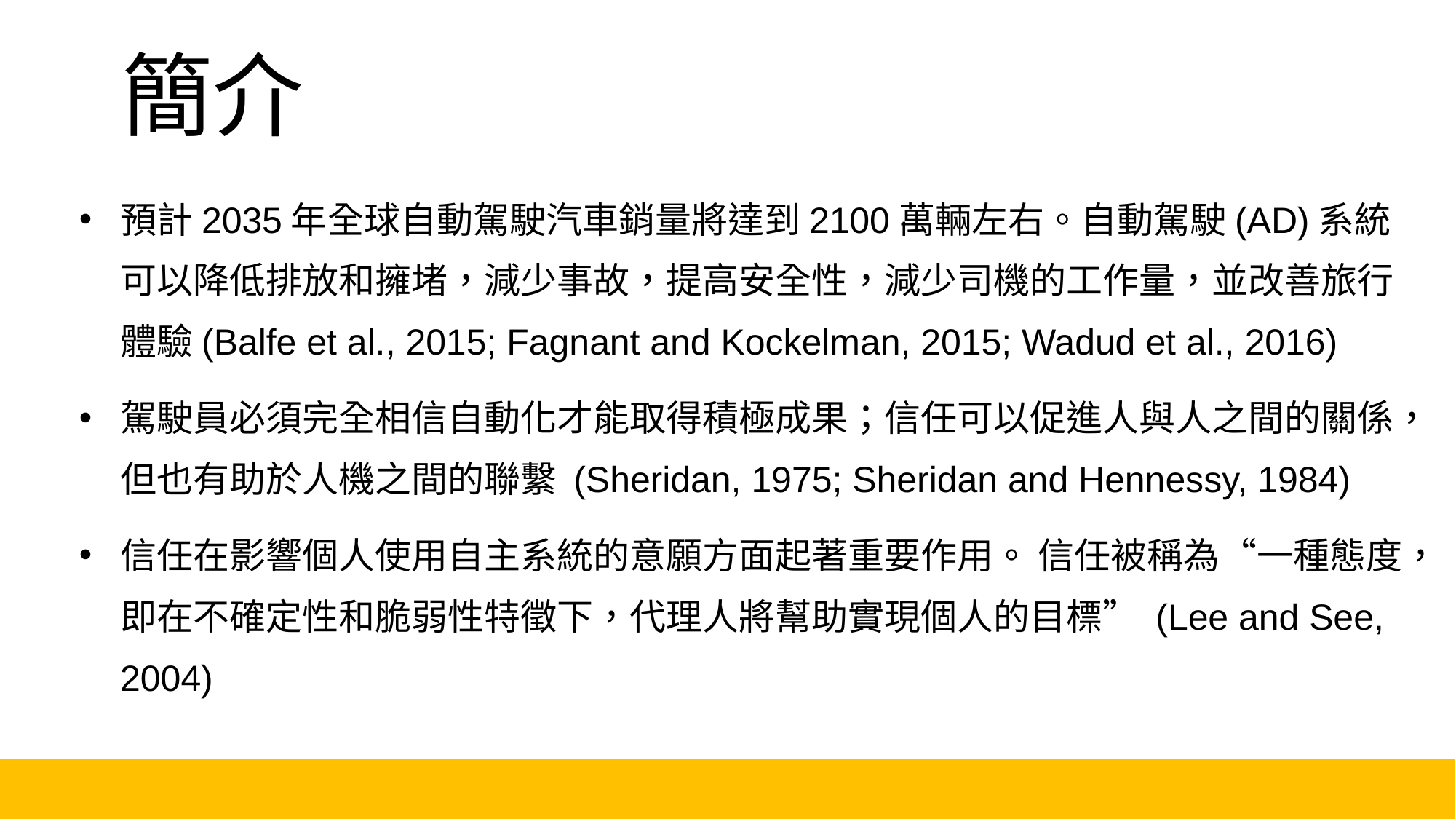

# 簡介
預計2035年全球自動駕駛汽車銷量將達到2100萬輛左右。自動駕駛(AD)系統可以降低排放和擁堵，減少事故，提高安全性，減少司機的工作量，並改善旅行體驗(Balfe et al., 2015; Fagnant and Kockelman, 2015; Wadud et al., 2016)
駕駛員必須完全相信自動化才能取得積極成果；信任可以促進人與人之間的關係，但也有助於人機之間的聯繫 (Sheridan, 1975; Sheridan and Hennessy, 1984)
信任在影響個人使用自主系統的意願方面起著重要作用。 信任被稱為“一種態度，即在不確定性和脆弱性特徵下，代理人將幫助實現個人的目標” (Lee and See, 2004)

2